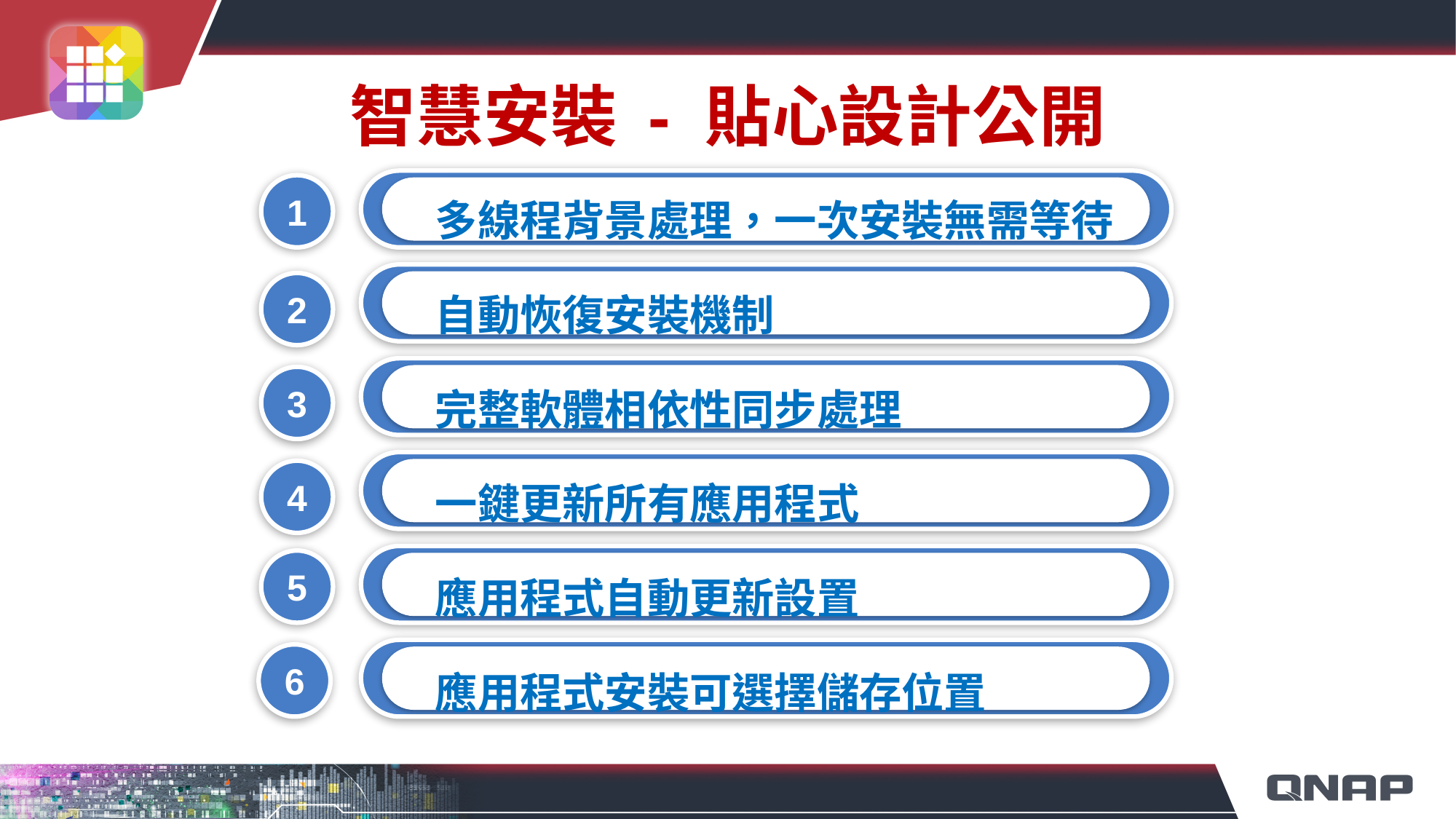

# 智慧安裝 - 貼心設計公開
多線程背景處理，一次安裝無需等待
自動恢復安裝機制
完整軟體相依性同步處理
一鍵更新所有應用程式
應用程式自動更新設置
應用程式安裝可選擇儲存位置

1

2

3

4

5

6